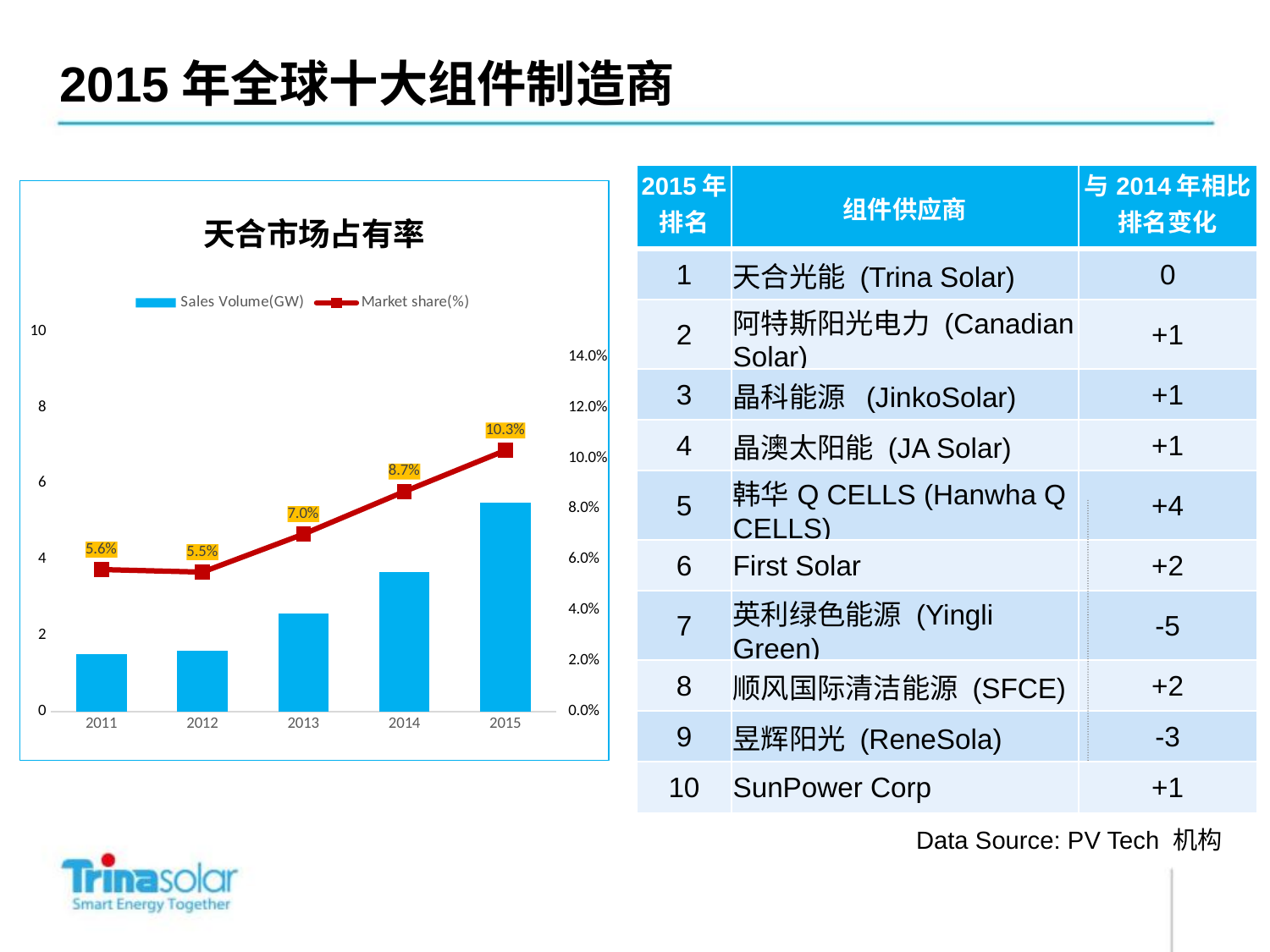

2015年全球十大组件制造商
| 2015年 排名 | 组件供应商 | 与2014年相比 排名变化 |
| --- | --- | --- |
| 1 | 天合光能 (Trina Solar) | 0 |
| 2 | 阿特斯阳光电力 (Canadian Solar) | +1 |
| 3 | 晶科能源 (JinkoSolar) | +1 |
| 4 | 晶澳太阳能 (JA Solar) | +1 |
| 5 | 韩华Q CELLS (Hanwha Q CELLS) | +4 |
| 6 | First Solar | +2 |
| 7 | 英利绿色能源 (Yingli Green) | -5 |
| 8 | 顺风国际清洁能源 (SFCE) | +2 |
| 9 | 昱辉阳光 (ReneSola) | -3 |
| 10 | SunPower Corp | +1 |

### Chart: 天合市场占有率

| Category | Sales Volume(GW) | Market share(%) |
|---|---|---|
| 2011 | 1.512 | 0.056 |
| 2012 | 1.594 | 0.055 |
| 2013 | 2.58 | 0.07 |
| 2014 | 3.66 | 0.0868 |
| 2015 | 5.5 | 0.103 |
Data Source: PV Tech 机构